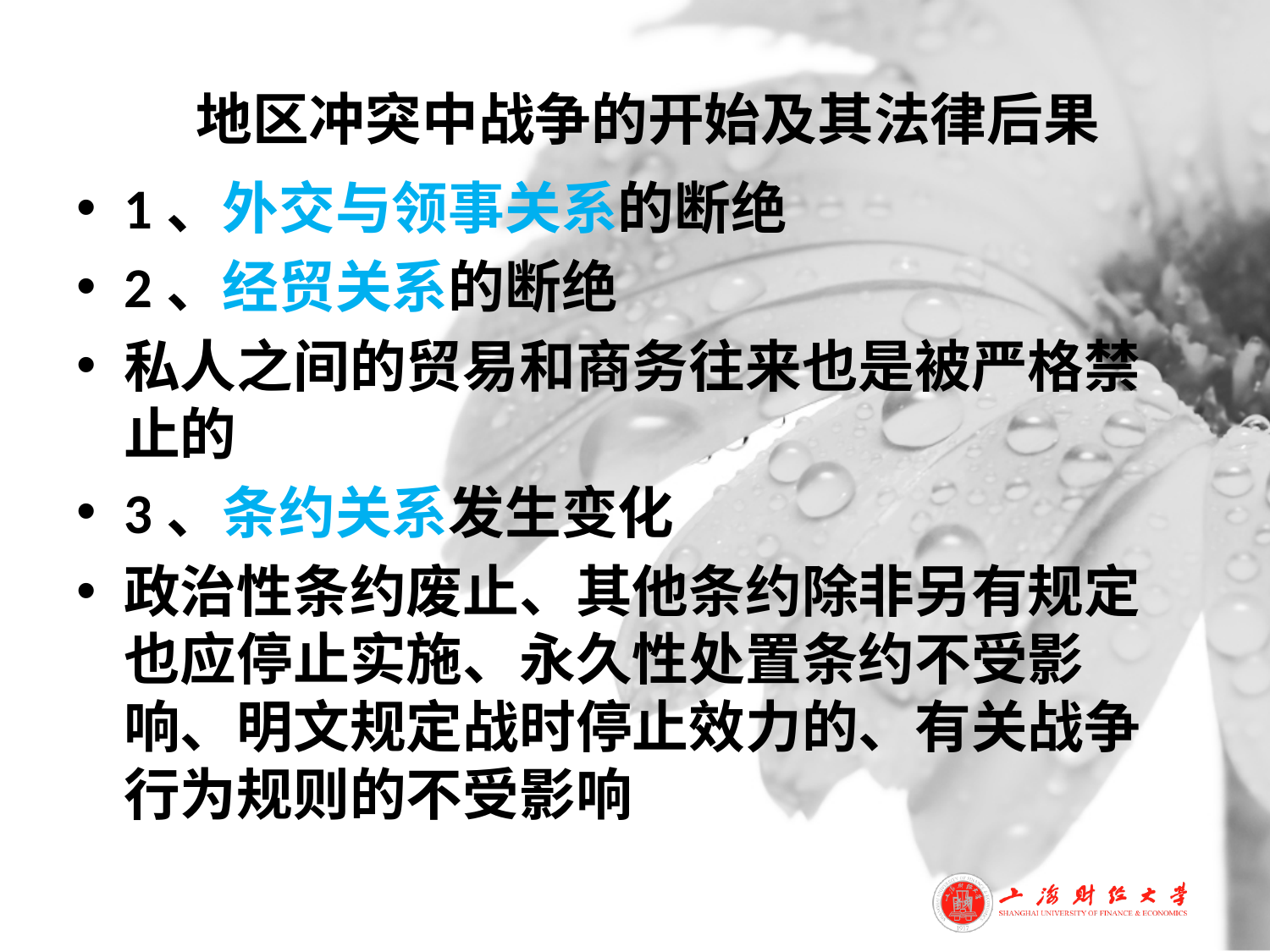

# 地区冲突中战争的开始及其法律后果
1、外交与领事关系的断绝
2、经贸关系的断绝
私人之间的贸易和商务往来也是被严格禁止的
3、条约关系发生变化
政治性条约废止、其他条约除非另有规定也应停止实施、永久性处置条约不受影响、明文规定战时停止效力的、有关战争行为规则的不受影响